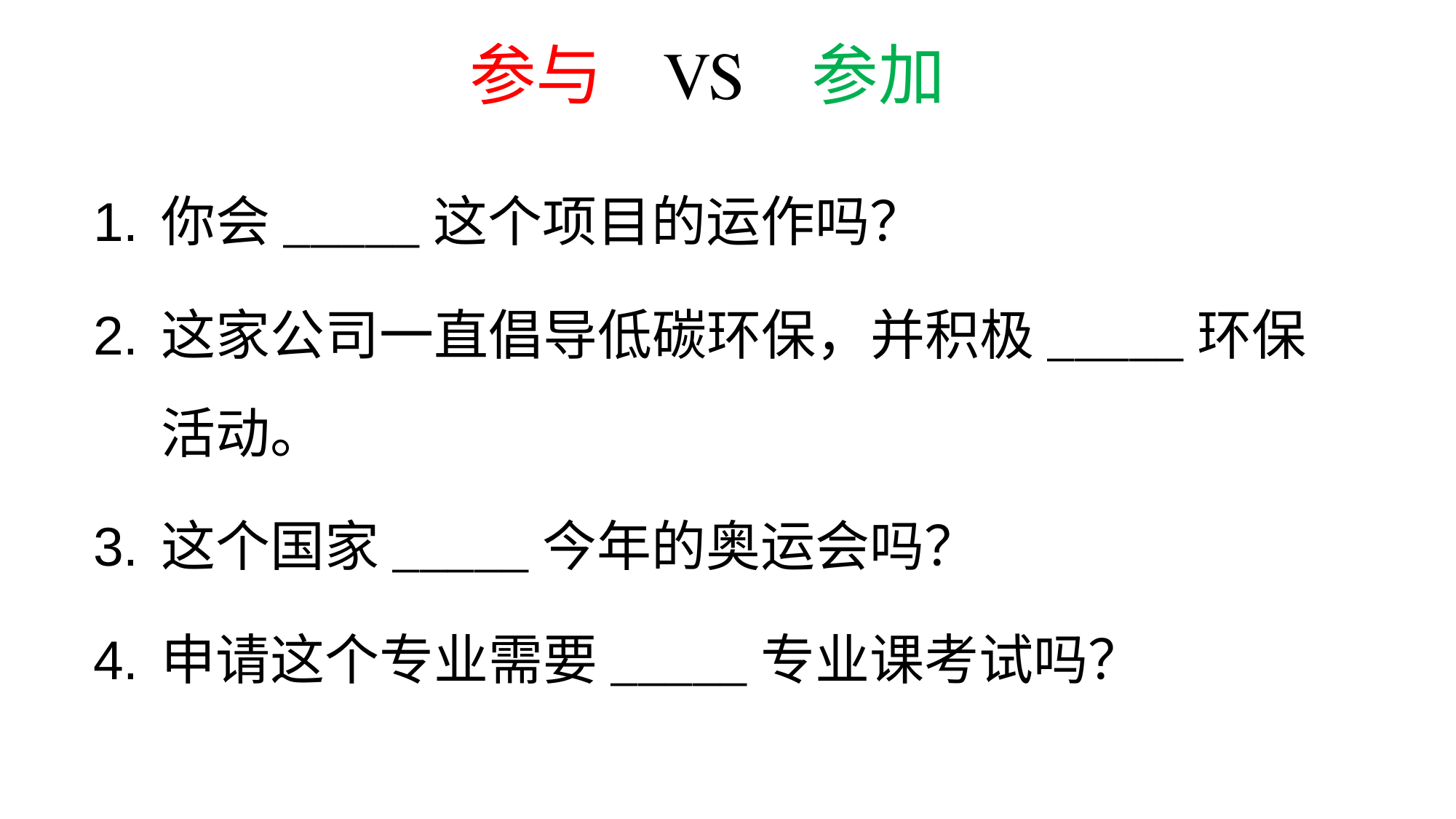

# 参与   VS   参加
你会_____这个项目的运作吗？
这家公司一直倡导低碳环保，并积极_____环保活动。
这个国家_____今年的奥运会吗？
申请这个专业需要_____专业课考试吗？